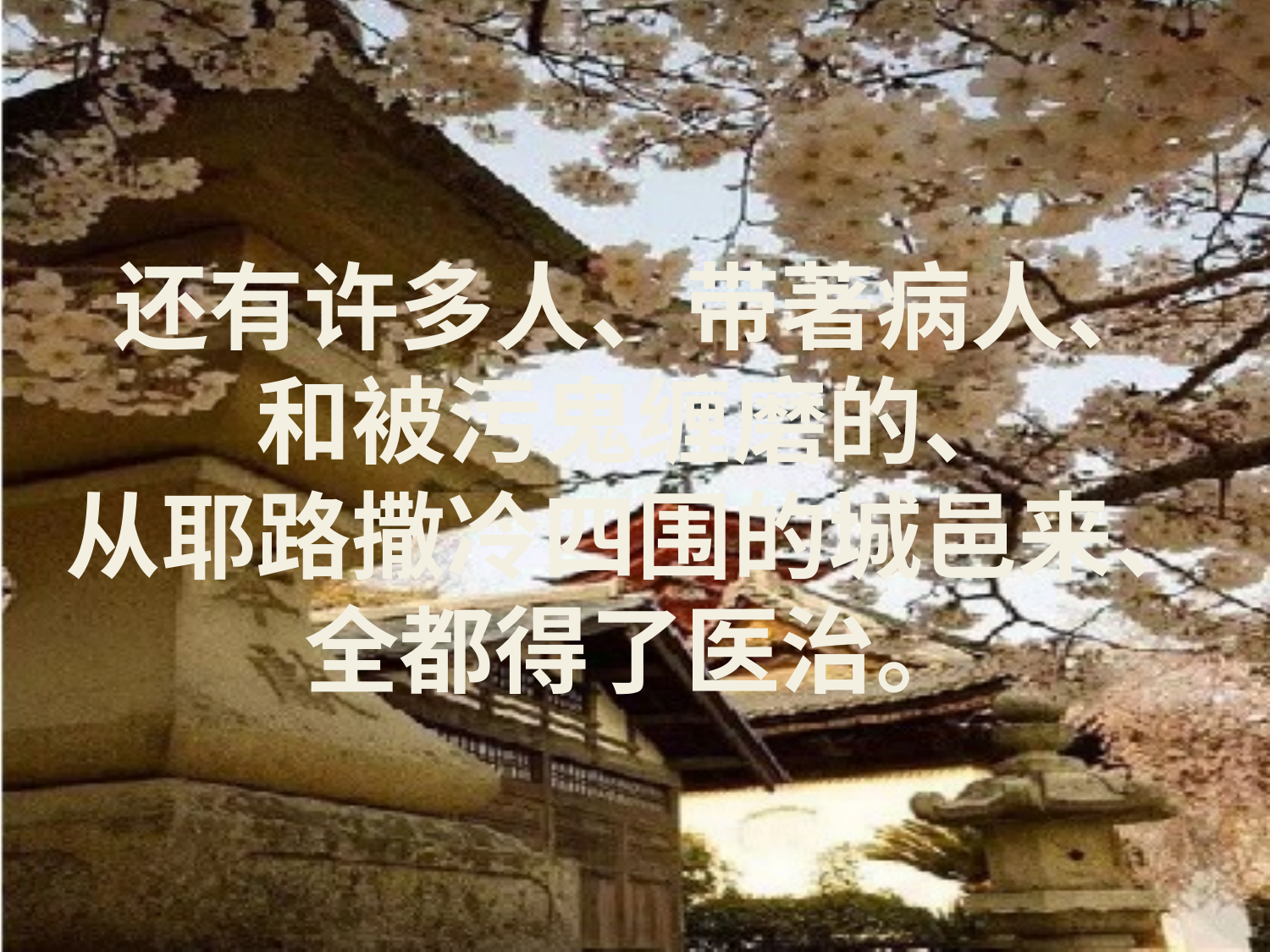

# 还有许多人、带著病人、 和被污鬼缠磨的、 从耶路撒冷四围的城邑来、全都得了医治。